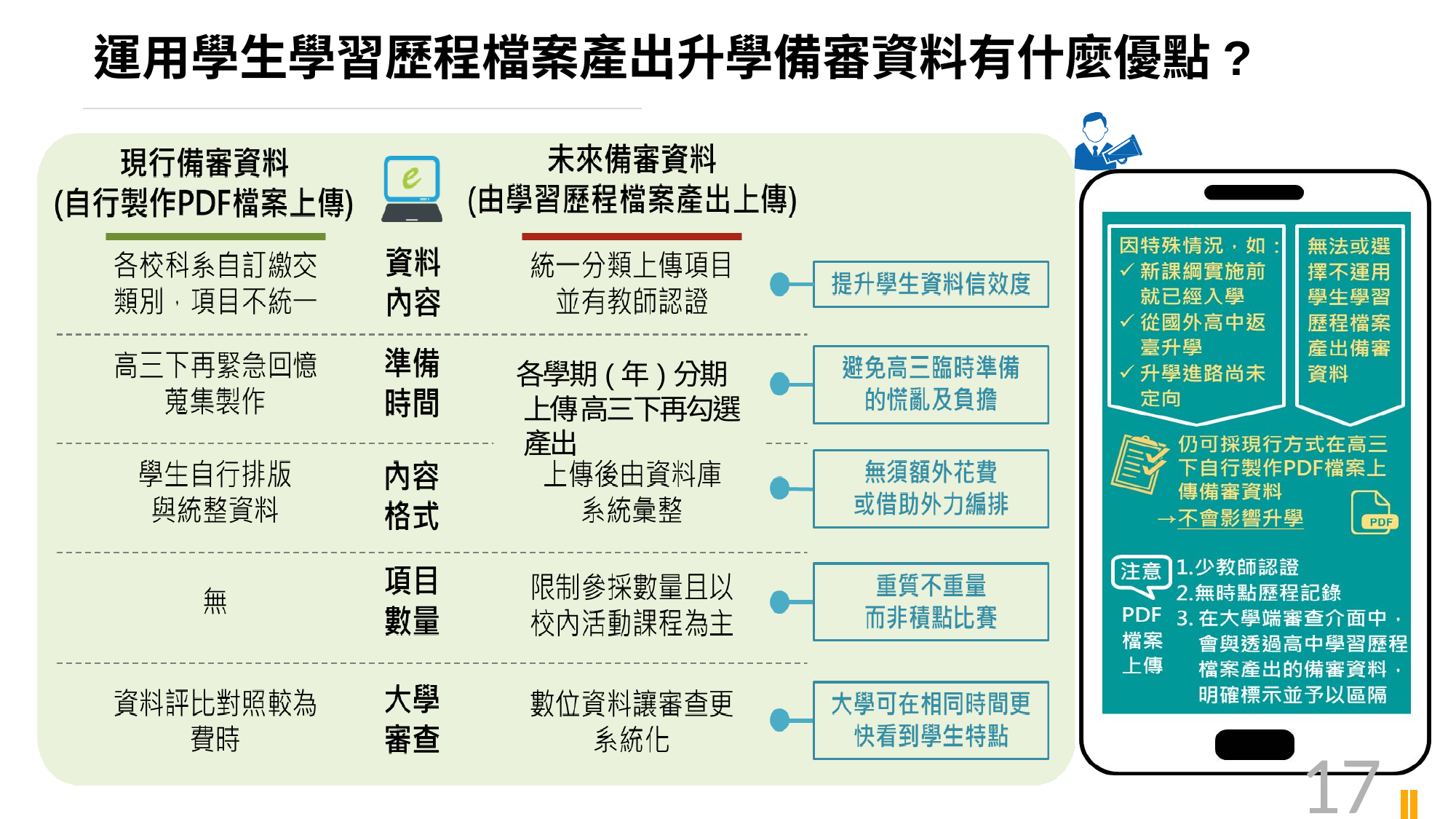

# 運用學生學習歷程檔案產出升學備審資料有什麼優點?

各學期(年)分期上傳 高三下再勾選產出
17